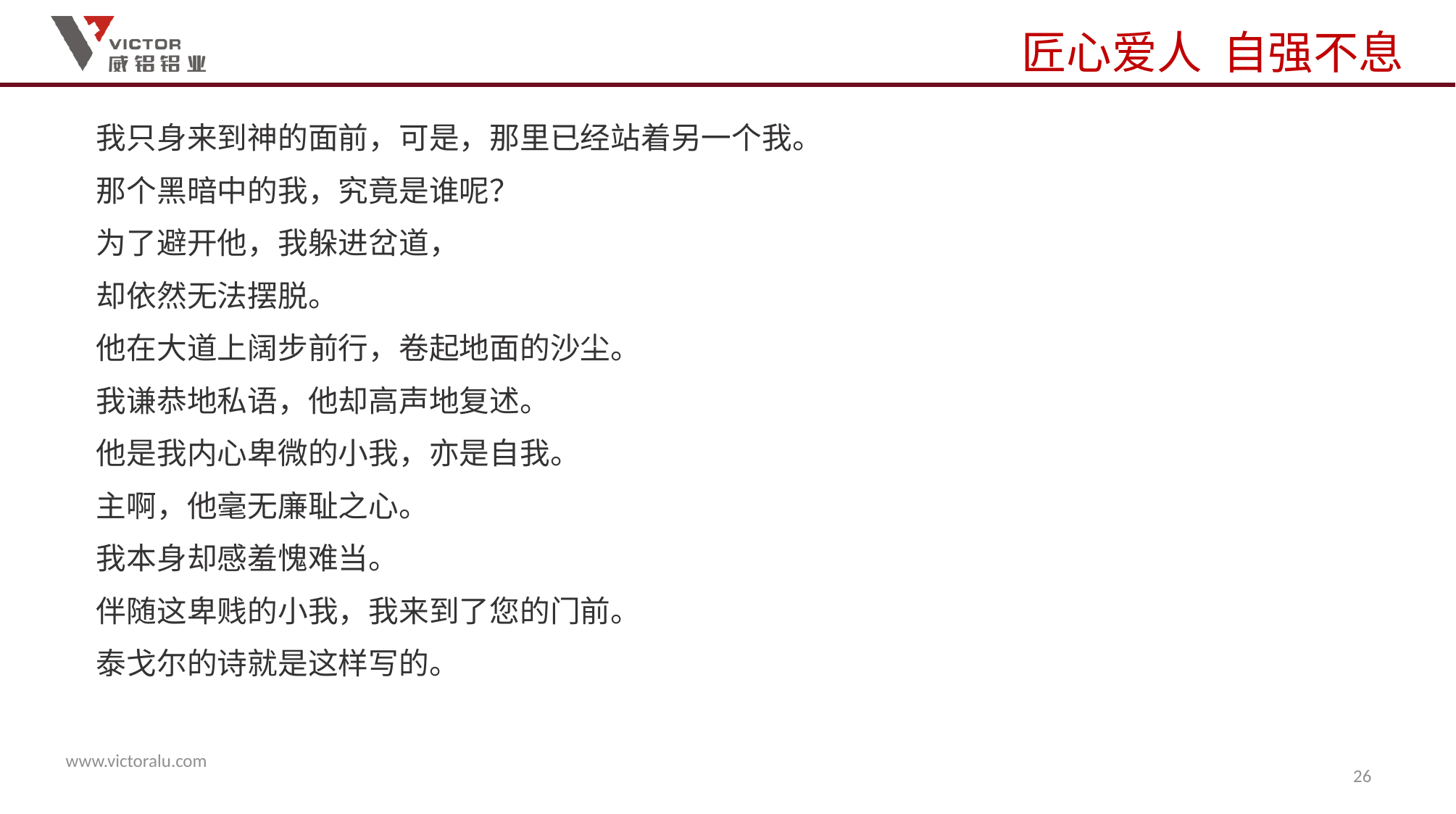

我只身来到神的面前，可是，那里已经站着另一个我。
那个黑暗中的我，究竟是谁呢？
为了避开他，我躲进岔道，
却依然无法摆脱。
他在大道上阔步前行，卷起地面的沙尘。
我谦恭地私语，他却高声地复述。
他是我内心卑微的小我，亦是自我。
主啊，他毫无廉耻之心。
我本身却感羞愧难当。
伴随这卑贱的小我，我来到了您的门前。
泰戈尔的诗就是这样写的。
26